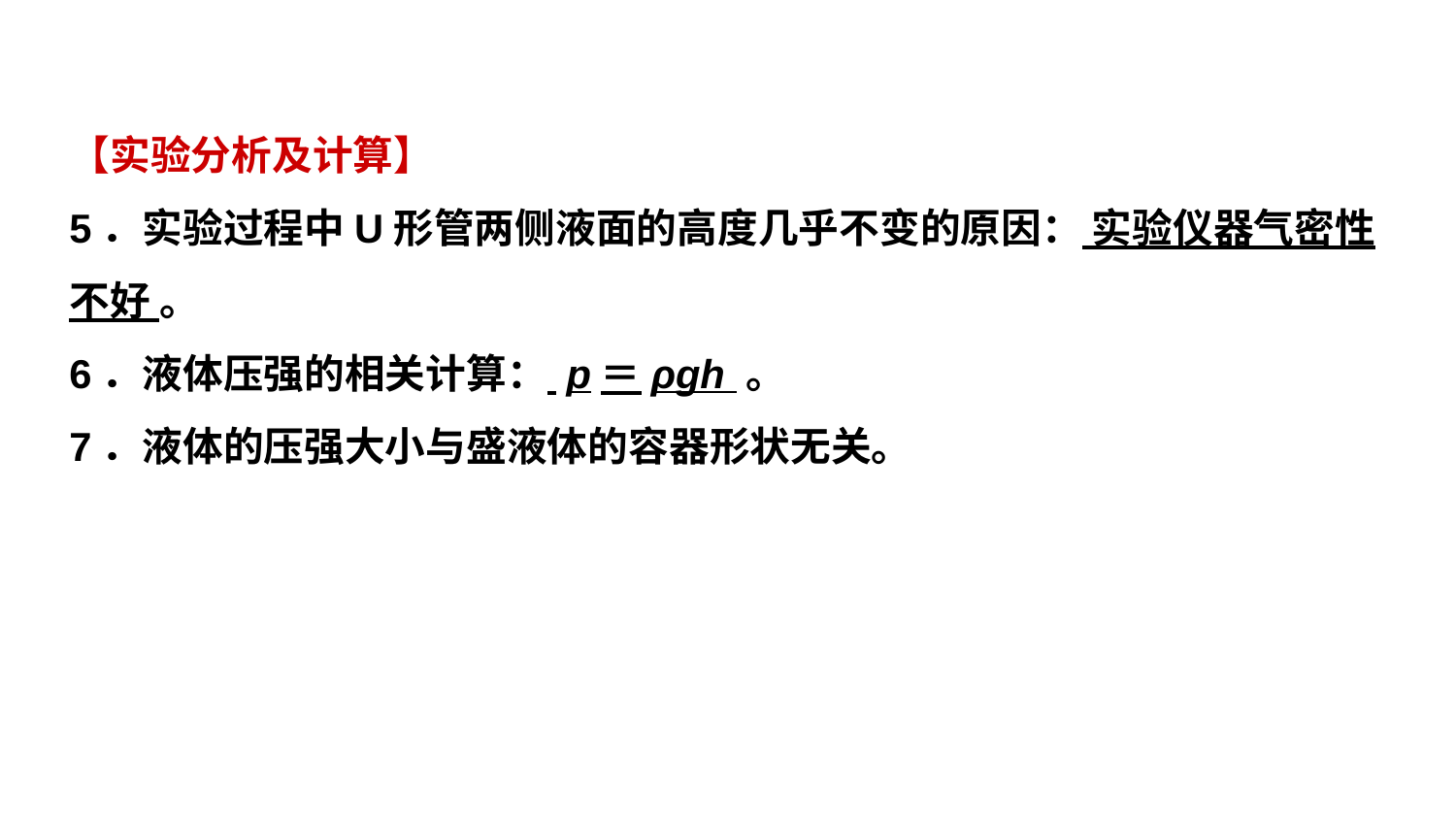

【实验分析及计算】
5．实验过程中U形管两侧液面的高度几乎不变的原因： 实验仪器气密性不好 。
6．液体压强的相关计算： p＝ρgh 。
7．液体的压强大小与盛液体的容器形状无关。